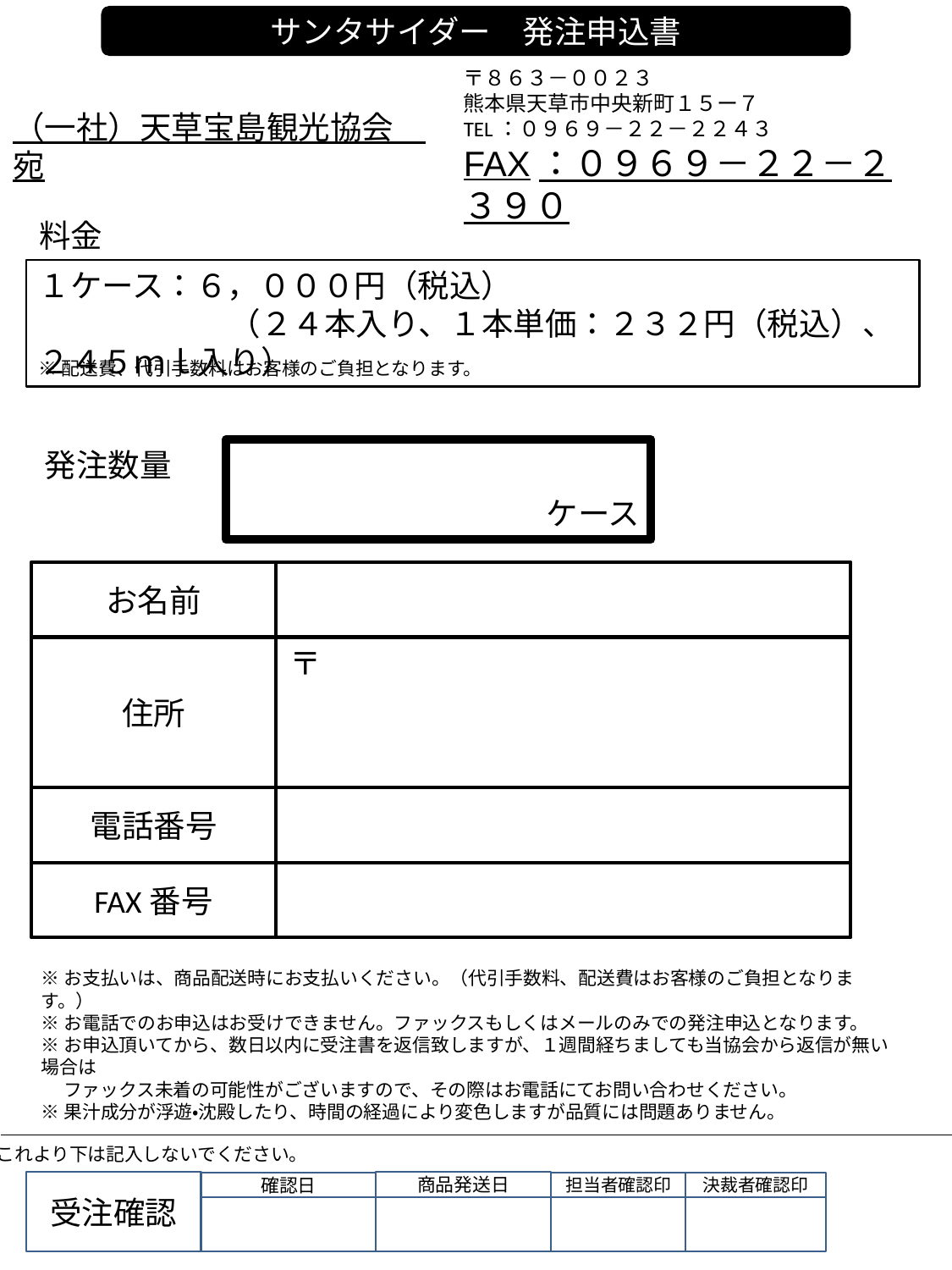

サンタサイダー　発注申込書
〒８６３－００２３
熊本県天草市中央新町１５ー７
TEL：０９６９－２２－２２４３
FAX：０９６９－２２－２３９０
# （一社）天草宝島観光協会　宛
料金
１ケース：６，０００円（税込）
　　　　　　（２４本入り、１本単価：２３２円（税込）、２４５ｍｌ入り）
※配送費、代引手数料はお客様のご負担となります。
発注数量

ケース
お名前

住所

〒
電話番号

FAX番号
※お支払いは、商品配送時にお支払いください。（代引手数料、配送費はお客様のご負担となります。）
※お電話でのお申込はお受けできません。ファックスもしくはメールのみでの発注申込となります。
※お申込頂いてから、数日以内に受注書を返信致しますが、１週間経ちましても当協会から返信が無い場合は
　 ファックス未着の可能性がございますので、その際はお電話にてお問い合わせください。
※果汁成分が浮遊・沈殿したり、時間の経過により変色しますが品質には問題ありません。
これより下は記入しないでください。
受注確認
商品発送日
確認日
担当者確認印
決裁者確認印